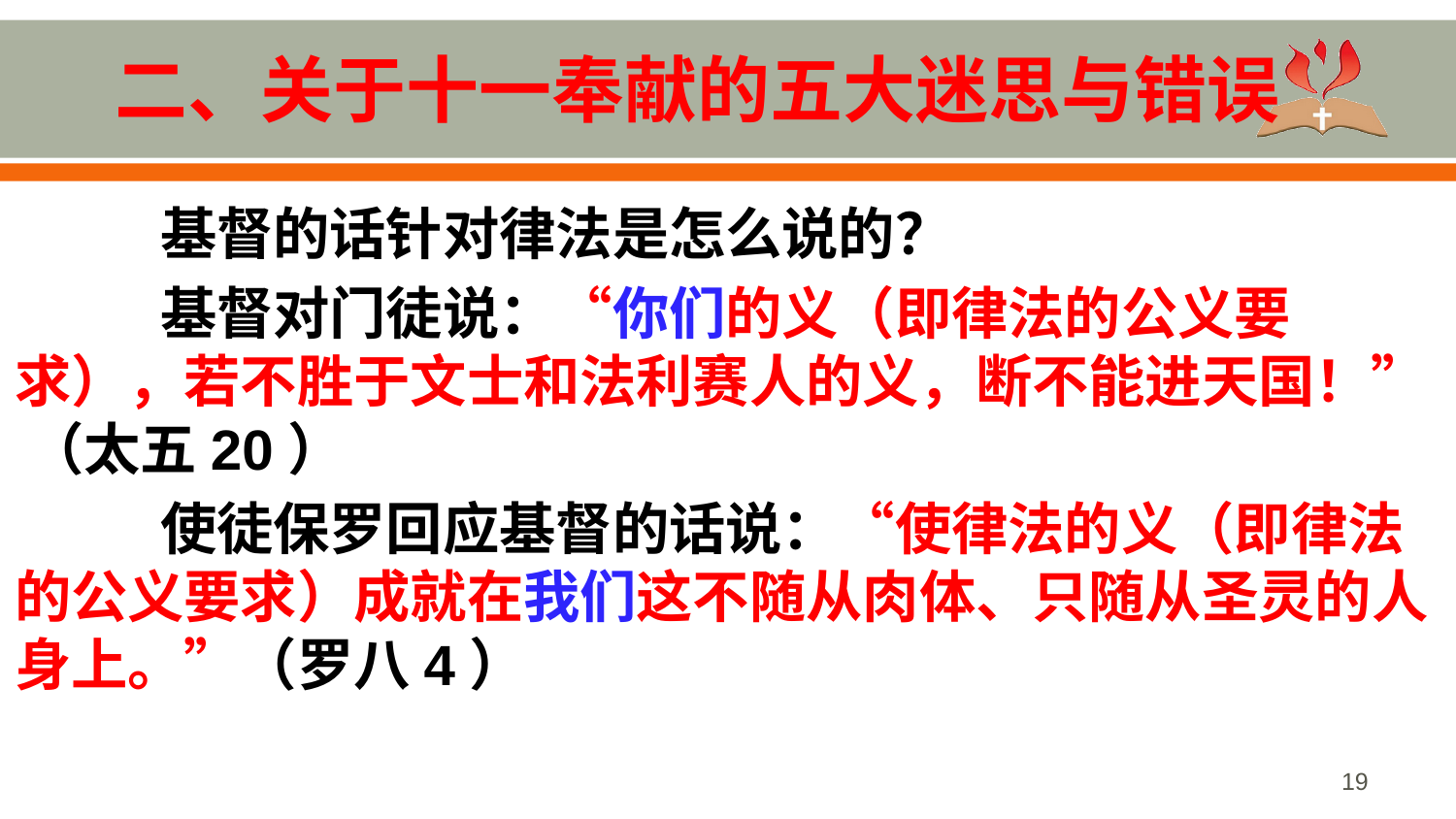

# 二、关于十一奉献的五大迷思与错误
	基督的话针对律法是怎么说的？
	基督对门徒说：“你们的义（即律法的公义要求），若不胜于文士和法利赛人的义，断不能进天国！”  （太五20）
	使徒保罗回应基督的话说：“使律法的义（即律法的公义要求）成就在我们这不随从肉体、只随从圣灵的人身上。”（罗八4）
19